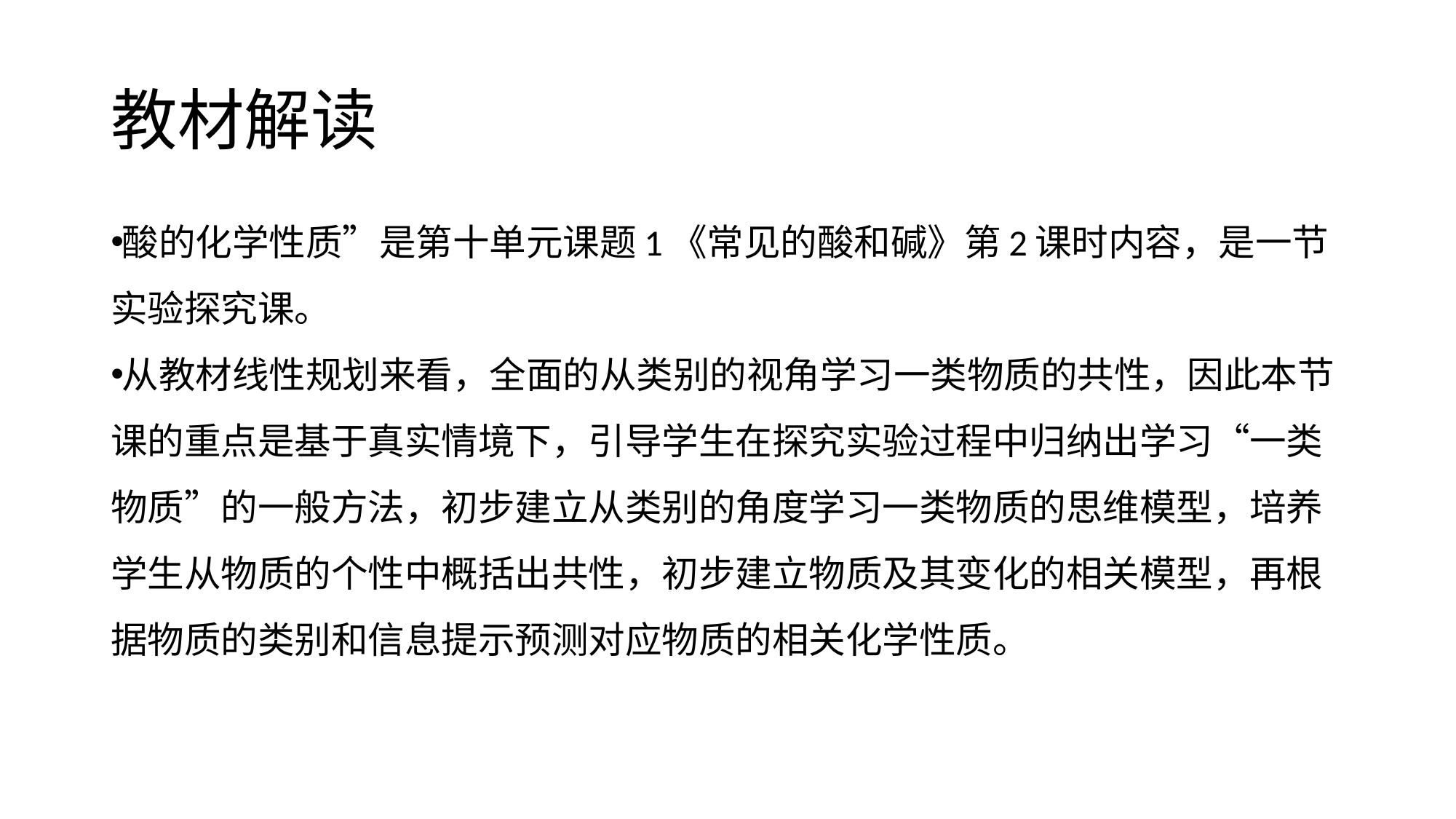

# 教材解读
酸的化学性质”是第十单元课题1《常见的酸和碱》第2课时内容，是一节实验探究课。
从教材线性规划来看，全面的从类别的视角学习一类物质的共性，因此本节课的重点是基于真实情境下，引导学生在探究实验过程中归纳出学习“一类物质”的一般方法，初步建立从类别的角度学习一类物质的思维模型，培养学生从物质的个性中概括出共性，初步建立物质及其变化的相关模型，再根据物质的类别和信息提示预测对应物质的相关化学性质。